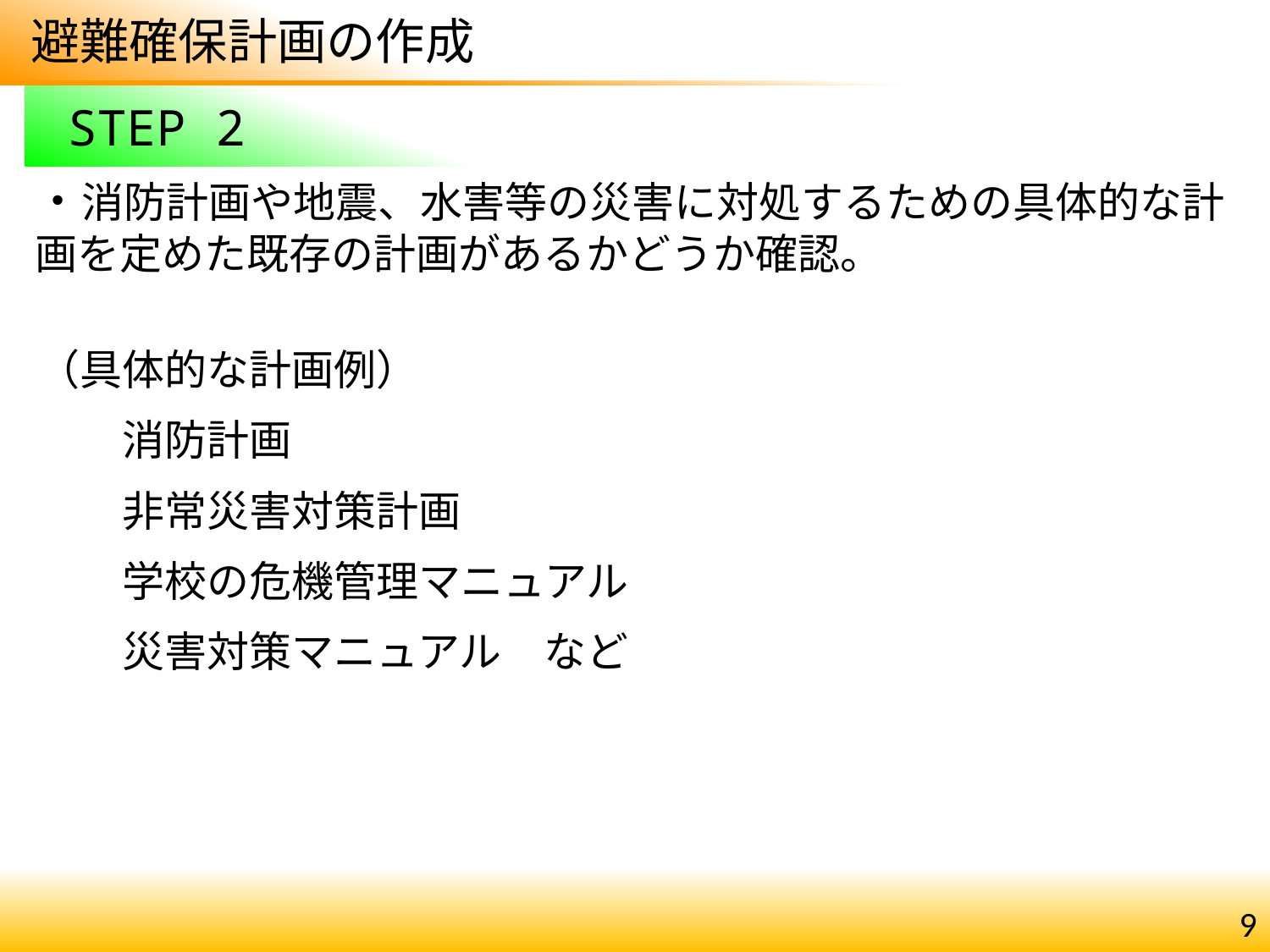

避難確保計画の作成
 STEP 2
・消防計画や地震、水害等の災害に対処するための具体的な計画を定めた既存の計画があるかどうか確認。
（具体的な計画例）
　　消防計画
　　非常災害対策計画
　　学校の危機管理マニュアル
　　災害対策マニュアル　など

9